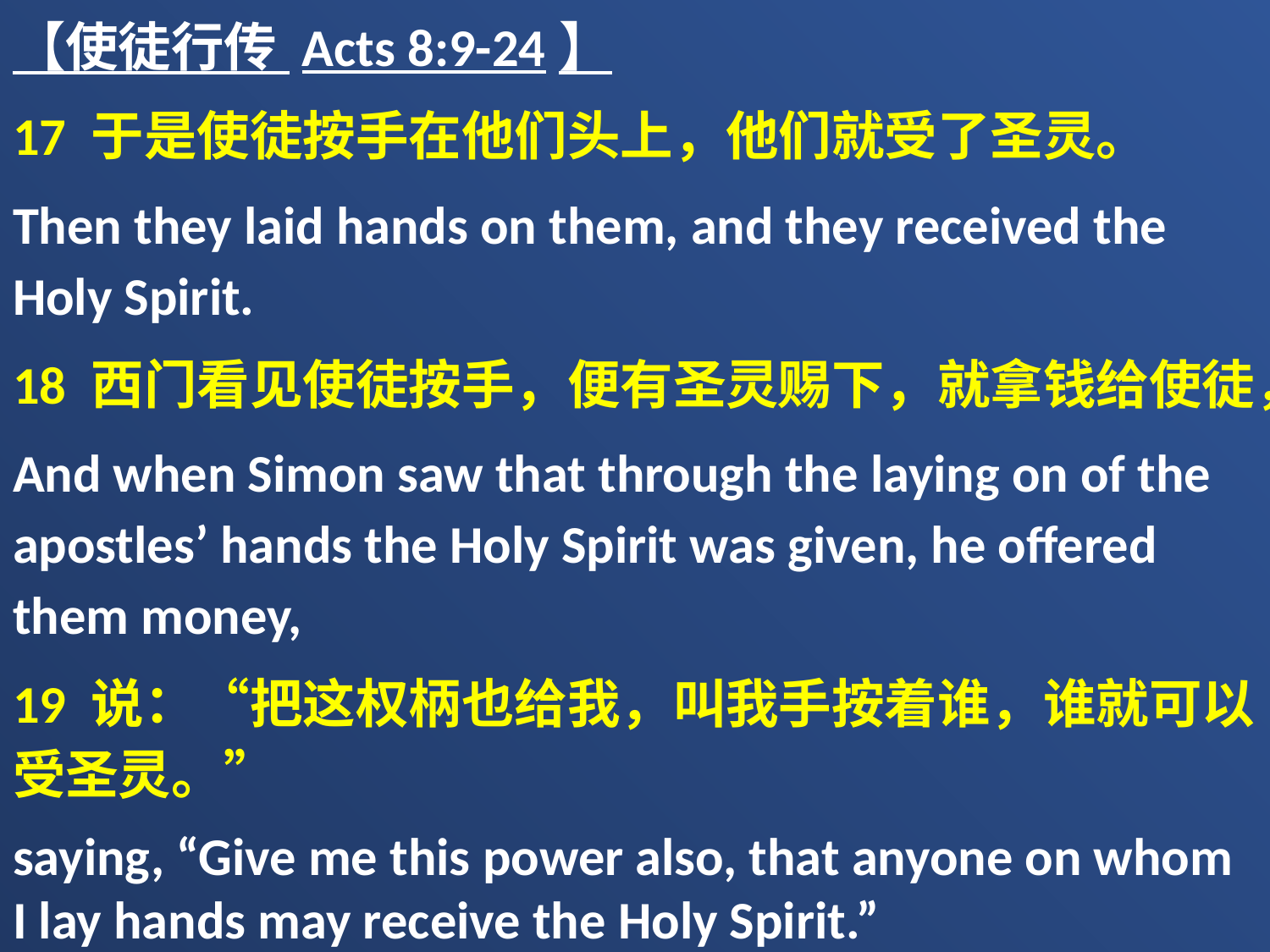

【使徒行传 Acts 8:9-24】
17 于是使徒按手在他们头上，他们就受了圣灵。
Then they laid hands on them, and they received the Holy Spirit.
18 西门看见使徒按手，便有圣灵赐下，就拿钱给使徒，
And when Simon saw that through the laying on of the apostles’ hands the Holy Spirit was given, he offered them money,
19 说：“把这权柄也给我，叫我手按着谁，谁就可以受圣灵。”
saying, “Give me this power also, that anyone on whom I lay hands may receive the Holy Spirit.”